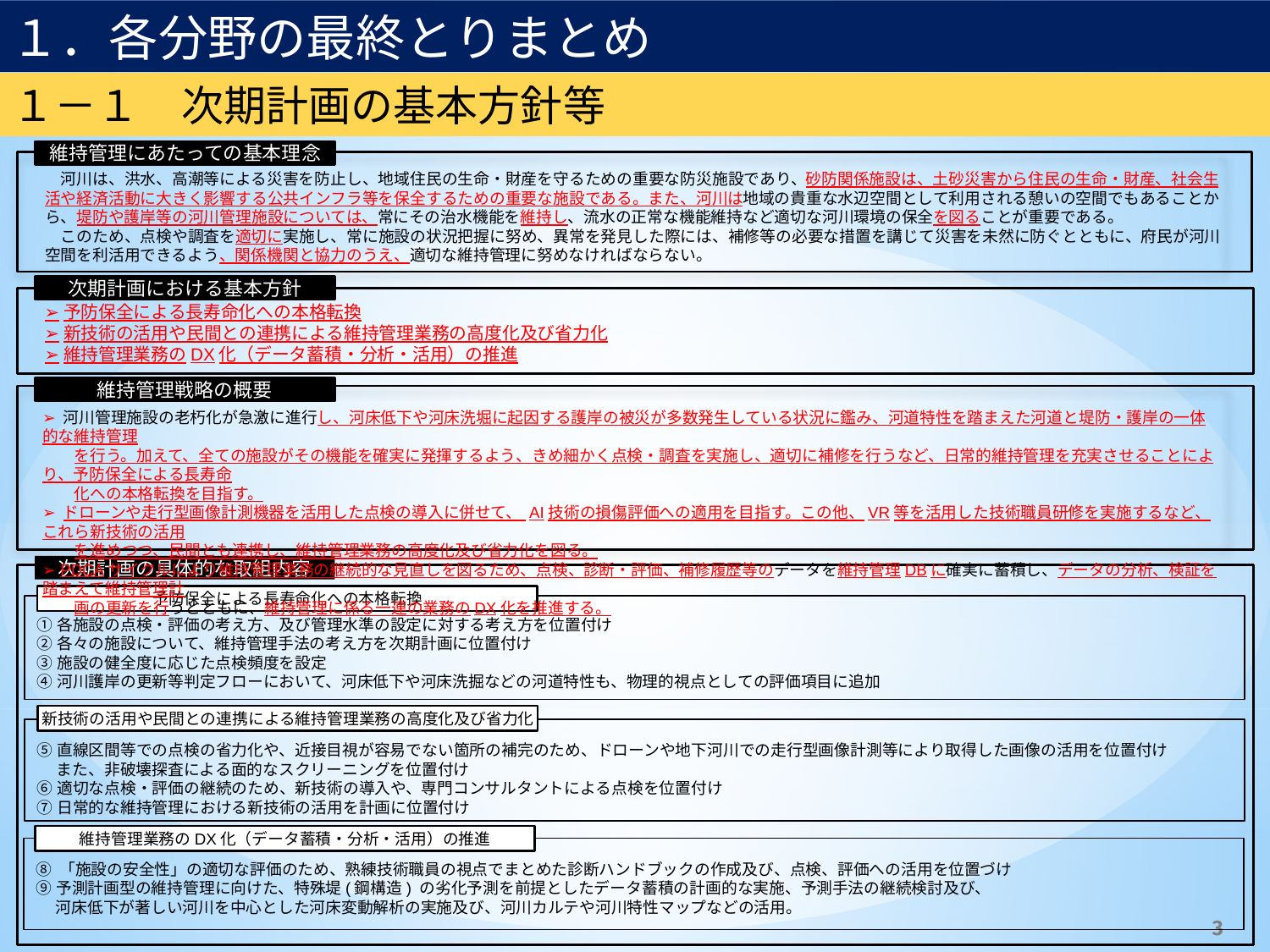

１．各分野の最終とりまとめ
１－１　次期計画の基本方針等
維持管理にあたっての基本理念

　河川は、洪水、高潮等による災害を防止し、地域住民の生命・財産を守るための重要な防災施設であり、砂防関係施設は、土砂災害から住民の生命・財産、社会生活や経済活動に大きく影響する公共インフラ等を保全するための重要な施設である。また、河川は地域の貴重な水辺空間として利用される憩いの空間でもあることから、堤防や護岸等の河川管理施設については、常にその治水機能を維持し、流水の正常な機能維持など適切な河川環境の保全を図ることが重要である。
　このため、点検や調査を適切に実施し、常に施設の状況把握に努め、異常を発見した際には、補修等の必要な措置を講じて災害を未然に防ぐとともに、府民が河川空間を利活用できるよう、関係機関と協力のうえ、適切な維持管理に努めなければならない。
次期計画における基本方針

➢予防保全による長寿命化への本格転換
➢新技術の活用や民間との連携による維持管理業務の高度化及び省力化
➢維持管理業務のDX化（データ蓄積・分析・活用）の推進
維持管理戦略の概要

➢ 河川管理施設の老朽化が急激に進行し、河床低下や河床洗堀に起因する護岸の被災が多数発生している状況に鑑み、河道特性を踏まえた河道と堤防・護岸の一体的な維持管理
　　を行う。加えて、全ての施設がその機能を確実に発揮するよう、きめ細かく点検・調査を実施し、適切に補修を行うなど、日常的維持管理を充実させることにより、予防保全による長寿命
　　化への本格転換を目指す。
➢ ドローンや走行型画像計測機器を活用した点検の導入に併せて、 AI技術の損傷評価への適用を目指す。この他、VR等を活用した技術職員研修を実施するなど、これら新技術の活用
　　を進めつつ、民間とも連携し、維持管理業務の高度化及び省力化を図る。
➢ PDCAサイクルにより維持管理業務の継続的な見直しを図るため、点検、診断・評価、補修履歴等のデータを維持管理DBに確実に蓄積し、データの分析、検証を踏まえて維持管理計
　　画の更新を行うとともに、維持管理に係る一連の業務のDX化を推進する。
次期計画の具体的な取組内容

予防保全による長寿命化への本格転換

①各施設の点検・評価の考え方、及び管理水準の設定に対する考え方を位置付け
②各々の施設について、維持管理手法の考え方を次期計画に位置付け
③施設の健全度に応じた点検頻度を設定
④河川護岸の更新等判定フローにおいて、河床低下や河床洗掘などの河道特性も、物理的視点としての評価項目に追加
新技術の活用や民間との連携による維持管理業務の高度化及び省力化

⑤直線区間等での点検の省力化や、近接目視が容易でない箇所の補完のため、ドローンや地下河川での走行型画像計測等により取得した画像の活用を位置付け
　 また、非破壊探査による面的なスクリーニングを位置付け
⑥適切な点検・評価の継続のため、新技術の導入や、専門コンサルタントによる点検を位置付け
⑦日常的な維持管理における新技術の活用を計画に位置付け

維持管理業務のDX化（データ蓄積・分析・活用）の推進

⑧ 「施設の安全性」の適切な評価のため、熟練技術職員の視点でまとめた診断ハンドブックの作成及び、点検、評価への活用を位置づけ
⑨予測計画型の維持管理に向けた、特殊堤(鋼構造) の劣化予測を前提としたデータ蓄積の計画的な実施、予測手法の継続検討及び、
　 河床低下が著しい河川を中心とした河床変動解析の実施及び、河川カルテや河川特性マップなどの活用。

3